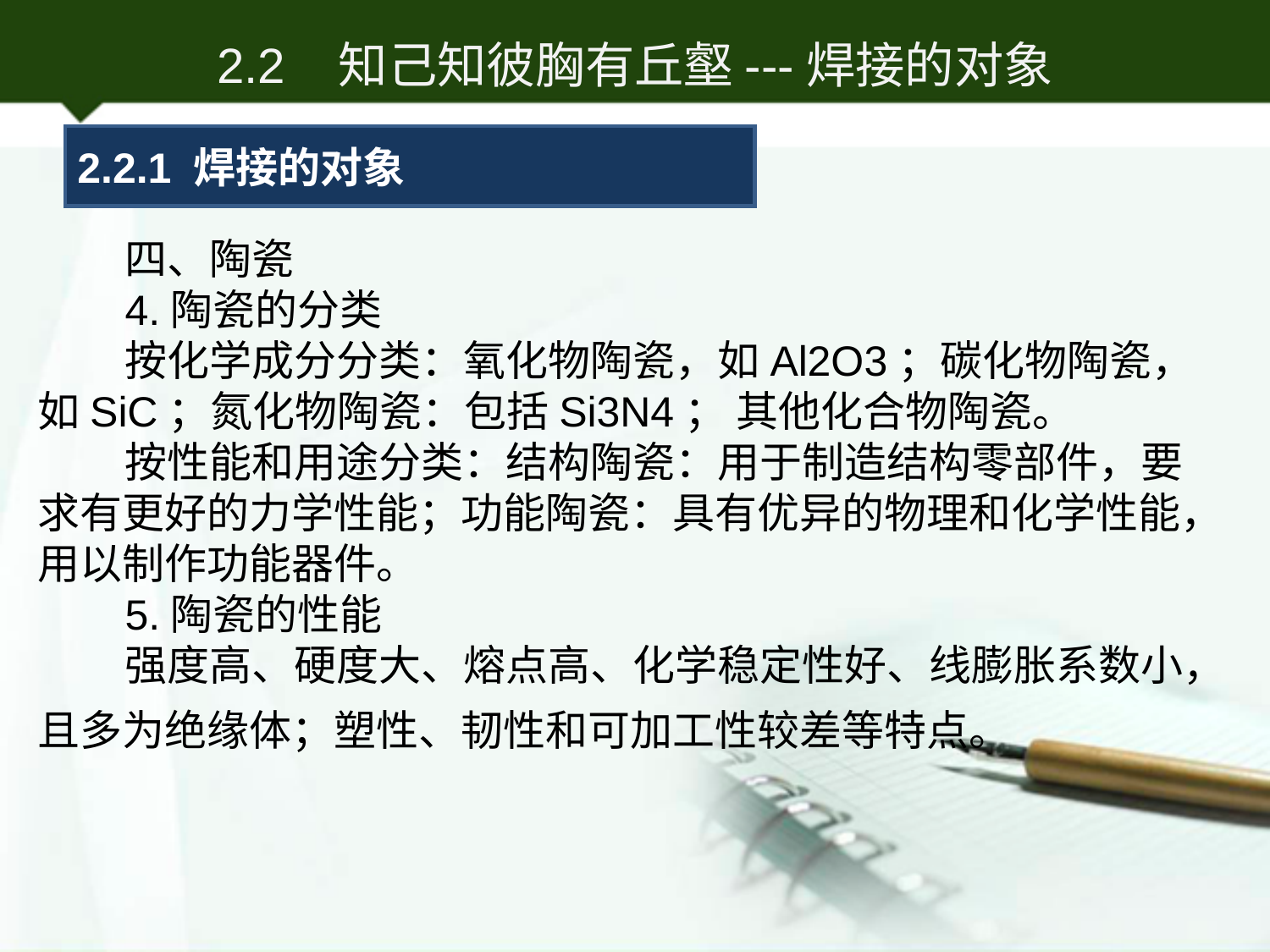

2.2   知己知彼胸有丘壑---焊接的对象
2.2.1 焊接的对象
四、陶瓷
4.陶瓷的分类
按化学成分分类：氧化物陶瓷，如Al2O3；碳化物陶瓷，如SiC；氮化物陶瓷：包括Si3N4； 其他化合物陶瓷。
按性能和用途分类：结构陶瓷：用于制造结构零部件，要求有更好的力学性能；功能陶瓷：具有优异的物理和化学性能，用以制作功能器件。
5.陶瓷的性能
强度高、硬度大、熔点高、化学稳定性好、线膨胀系数小，且多为绝缘体；塑性、韧性和可加工性较差等特点。